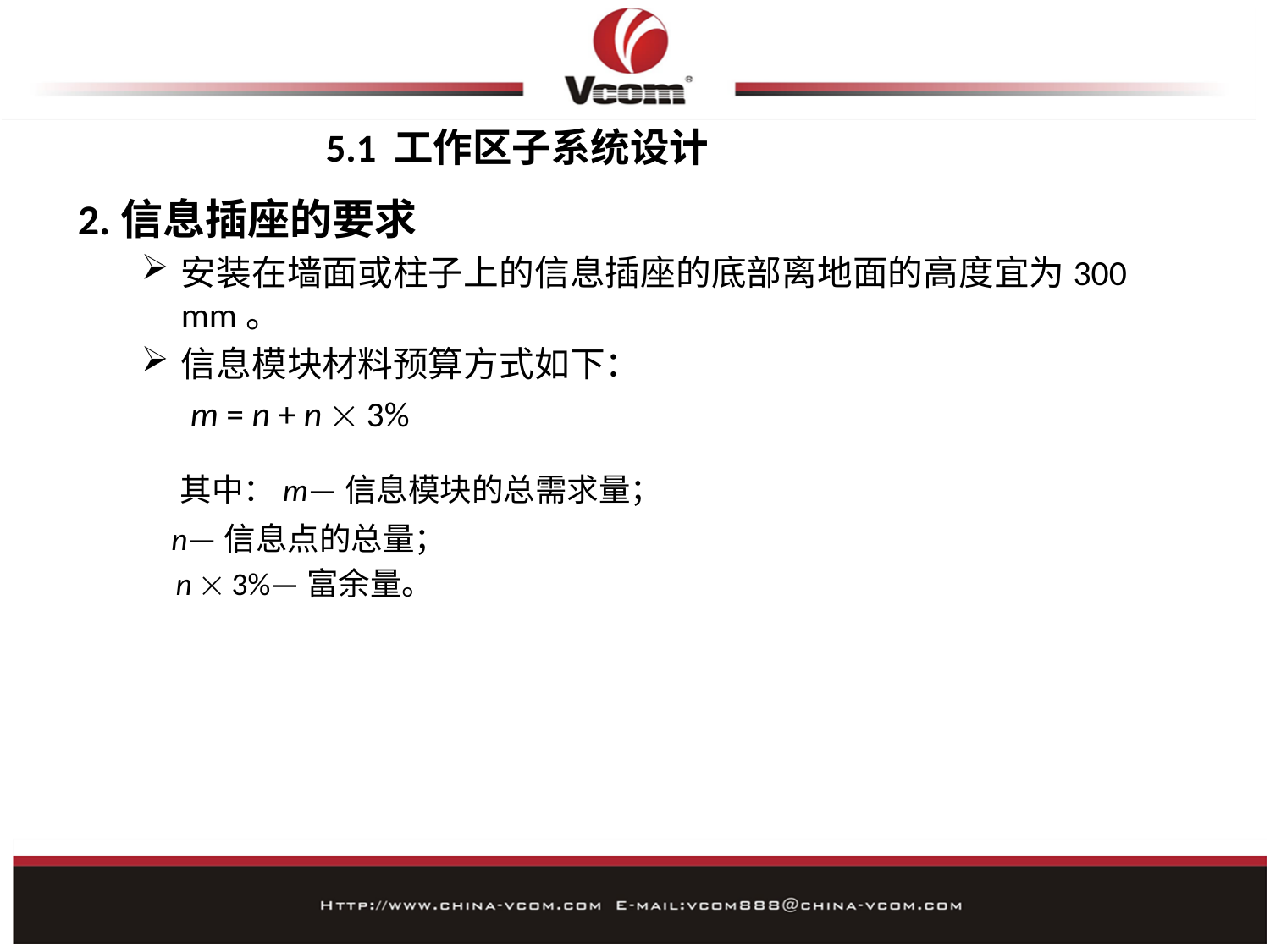

# 5.1 工作区子系统设计
2.信息插座的要求
安装在墙面或柱子上的信息插座的底部离地面的高度宜为300 mm。
信息模块材料预算方式如下：
              m = n + n × 3%
       其中：m—信息模块的总需求量；
             n—信息点的总量；
   	       n × 3%—富余量。